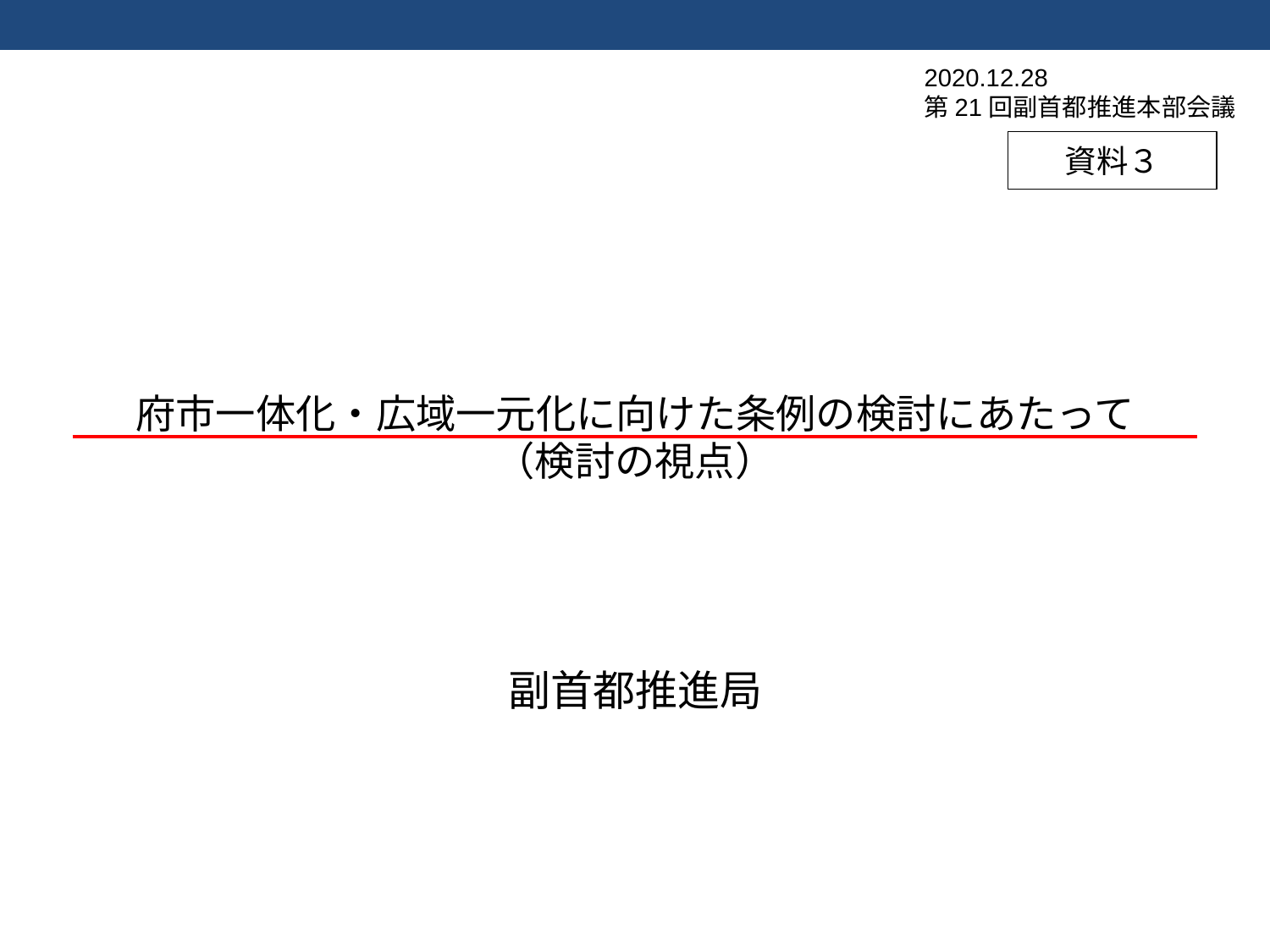

2020.12.28
第21回副首都推進本部会議
資料３
# 府市一体化・広域一元化に向けた条例の検討にあたって （検討の視点）

副首都推進局